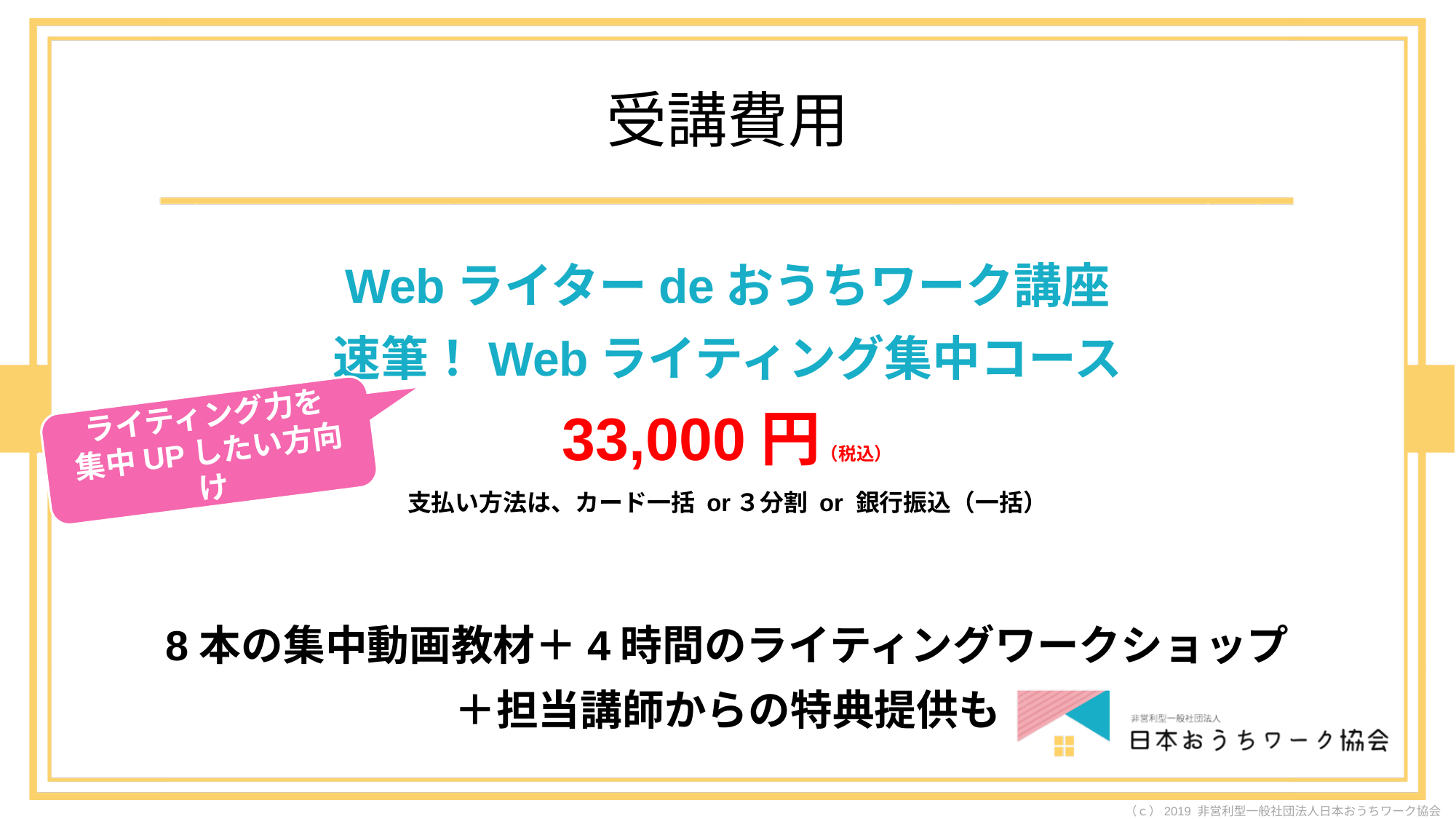

# 受講費用

Webライターdeおうちワーク講座
速筆！Webライティング集中コース
33,000円（税込）
支払い方法は、カード一括 or３分割 or 銀行振込（一括）

8本の集中動画教材＋4時間のライティングワークショップ
＋担当講師からの特典提供も

ライティング力を
集中UPしたい方向け